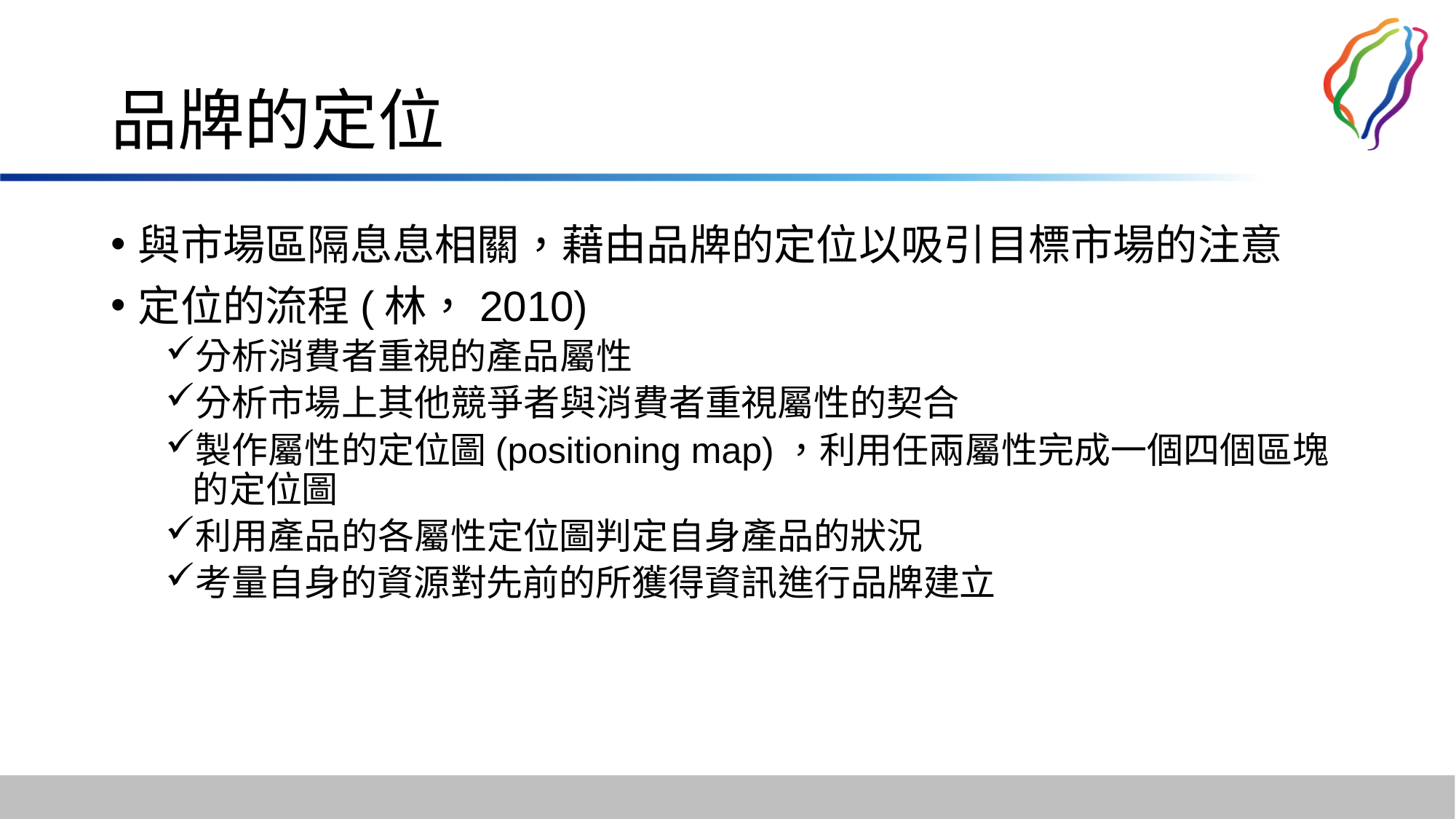

# 品牌的定位
與市場區隔息息相關，藉由品牌的定位以吸引目標市場的注意
定位的流程(林，2010)
分析消費者重視的產品屬性
分析市場上其他競爭者與消費者重視屬性的契合
製作屬性的定位圖(positioning map)，利用任兩屬性完成一個四個區塊的定位圖
利用產品的各屬性定位圖判定自身產品的狀況
考量自身的資源對先前的所獲得資訊進行品牌建立